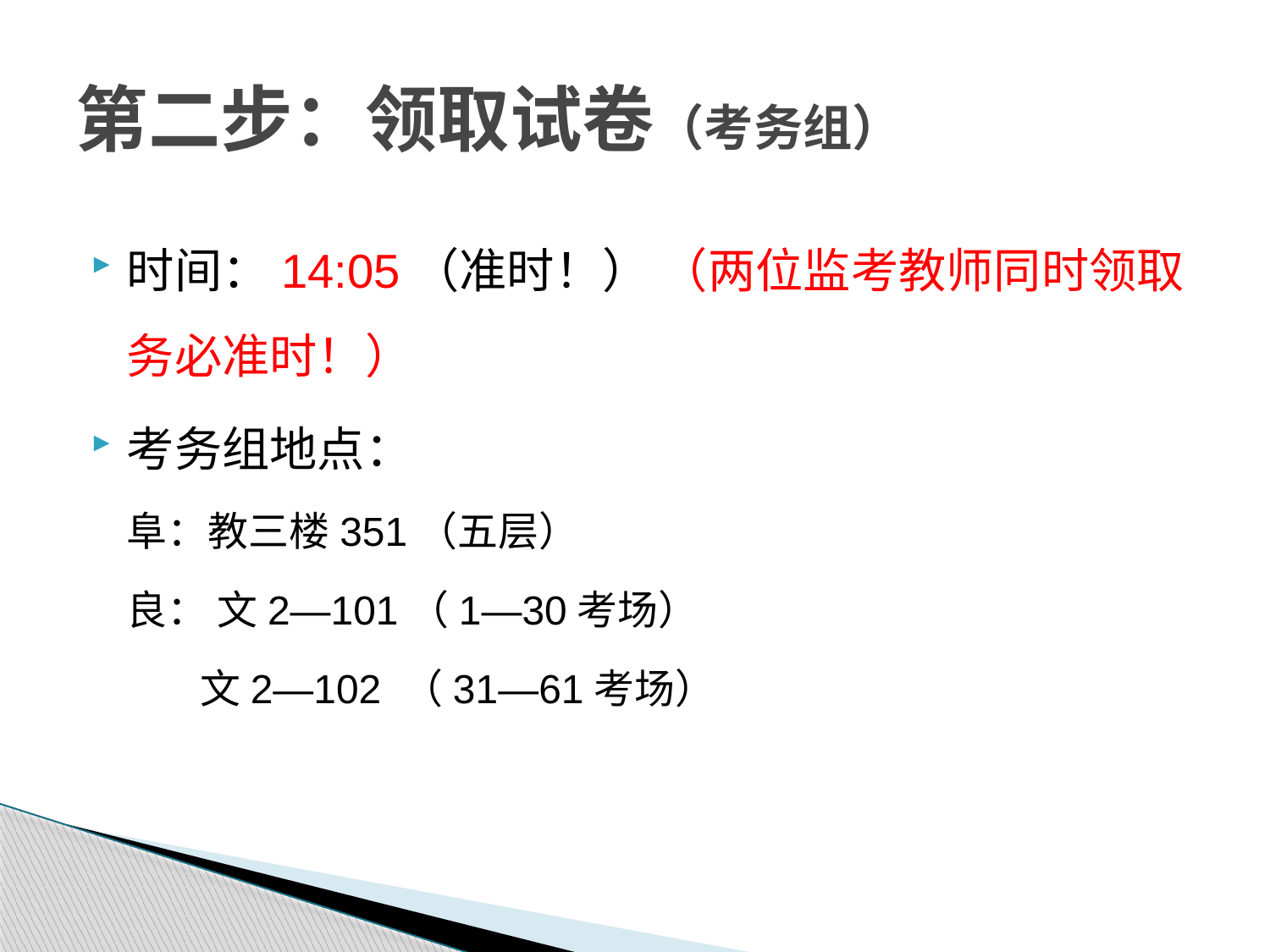

# 第二步：领取试卷（考务组）
时间：14:05（准时！） （两位监考教师同时领取 务必准时！）
考务组地点：
阜：教三楼351（五层）
良： 文2—101（1—30考场）
       文2—102 （31—61考场）